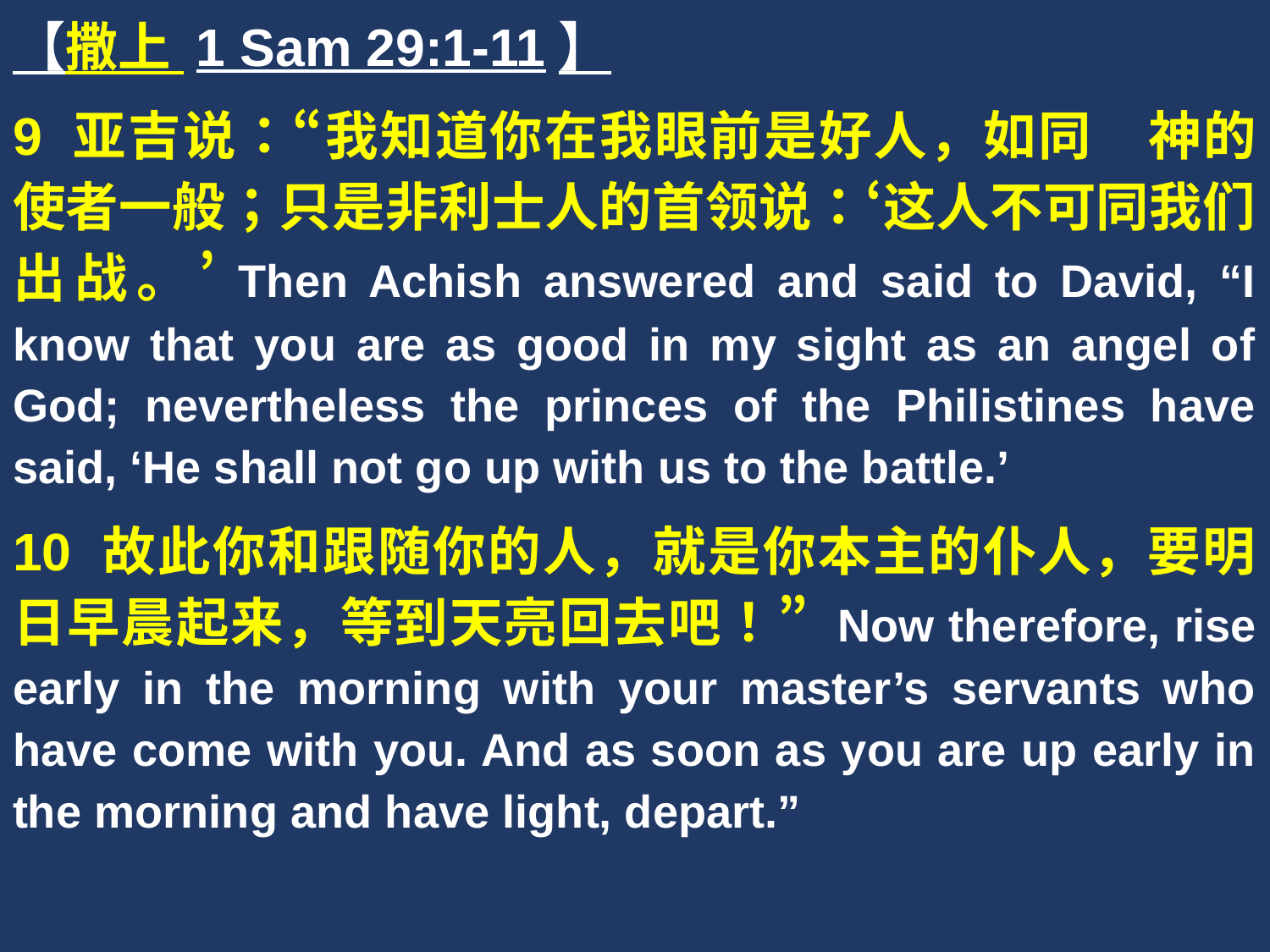

【撒上 1 Sam 29:1-11】
9 亚吉说：“我知道你在我眼前是好人，如同　神的使者一般；只是非利士人的首领说：‘这人不可同我们出战。’Then Achish answered and said to David, “I know that you are as good in my sight as an angel of God; nevertheless the princes of the Philistines have said, ‘He shall not go up with us to the battle.’
10 故此你和跟随你的人，就是你本主的仆人，要明日早晨起来，等到天亮回去吧！” Now therefore, rise early in the morning with your master’s servants who have come with you. And as soon as you are up early in the morning and have light, depart.”